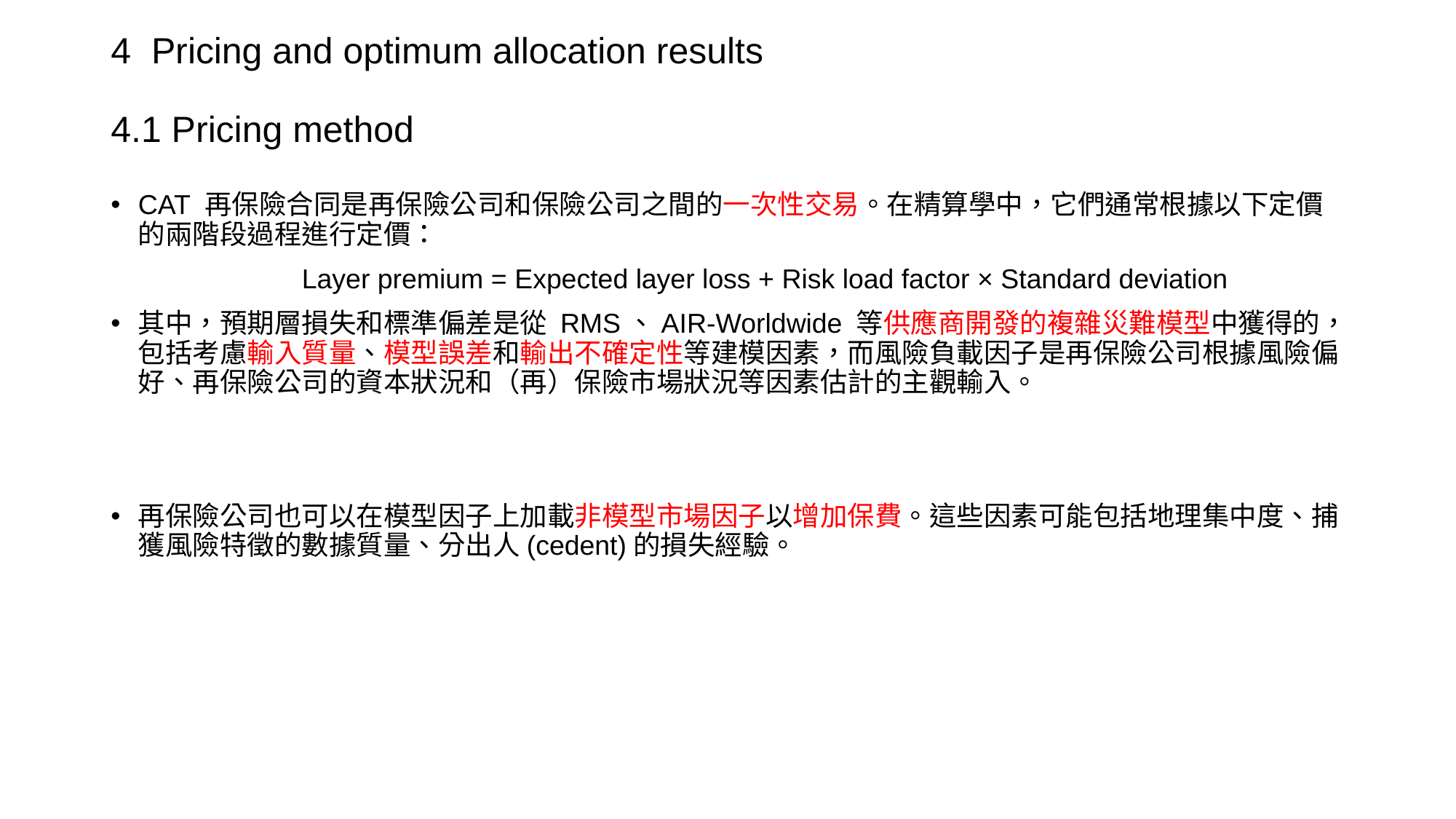

# 4  Pricing and optimum allocation results 4.1 Pricing method
CAT 再保險合同是再保險公司和保險公司之間的一次性交易。在精算學中，它們通常根據以下定價的兩階段過程進行定價：
                         Layer premium = Expected layer loss + Risk load factor × Standard deviation
其中，預期層損失和標準偏差是從 RMS、AIR-Worldwide 等供應商開發的複雜災難模型中獲得的，包括考慮輸入質量、模型誤差和輸出不確定性等建模因素，而風險負載因子是再保險公司根據風險偏好、再保險公司的資本狀況和（再）保險市場狀況等因素估計的主觀輸入。

再保險公司也可以在模型因子上加載非模型市場因子以增加保費。這些因素可能包括地理集中度、捕獲風險特徵的數據質量、分出人(cedent)的損失經驗。